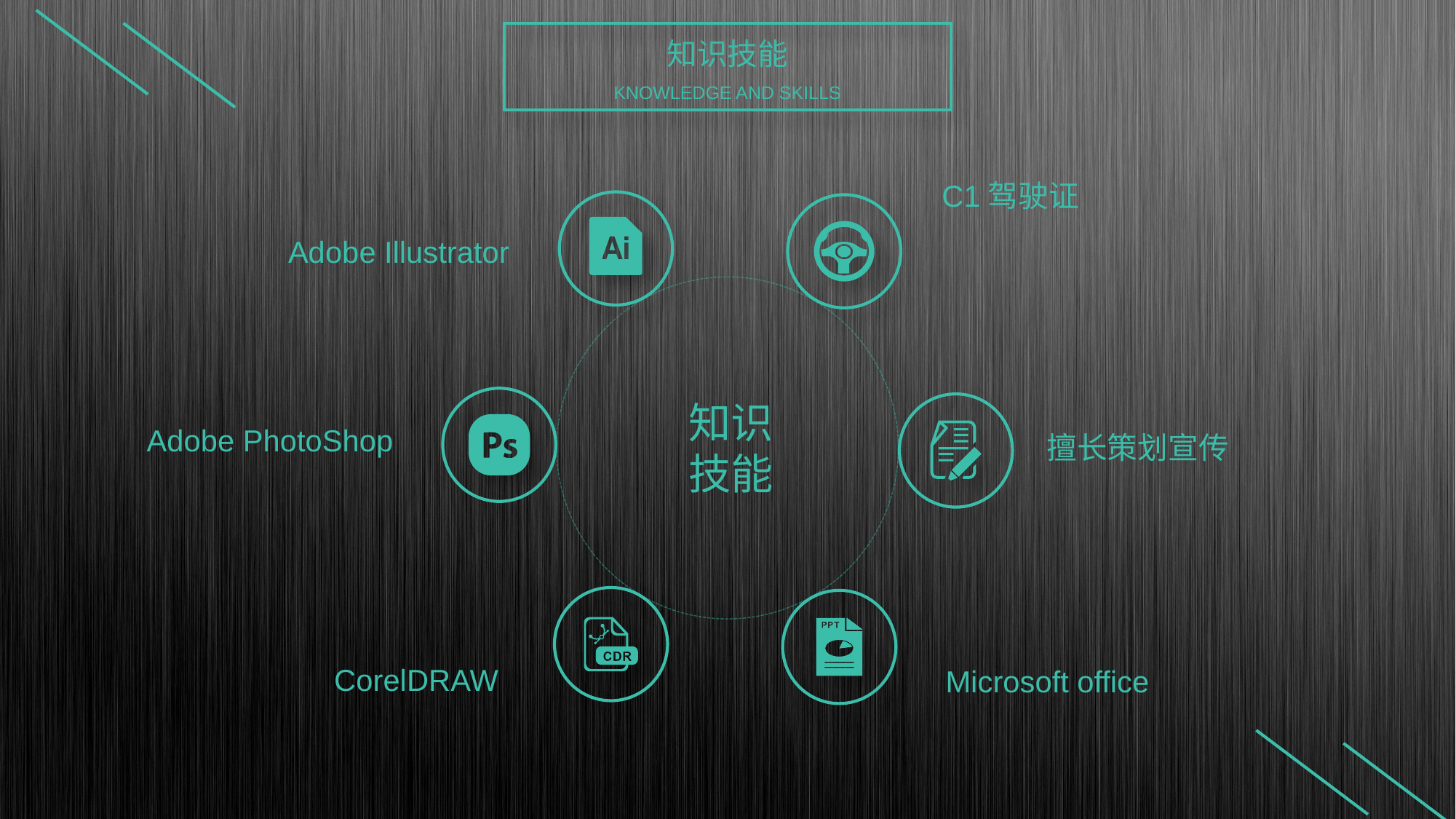

知识技能
KNOWLEDGE AND SKILLS
C1驾驶证

Adobe Illustrator

知识技能

Adobe PhotoShop

擅长策划宣传

CorelDRAW
Microsoft office